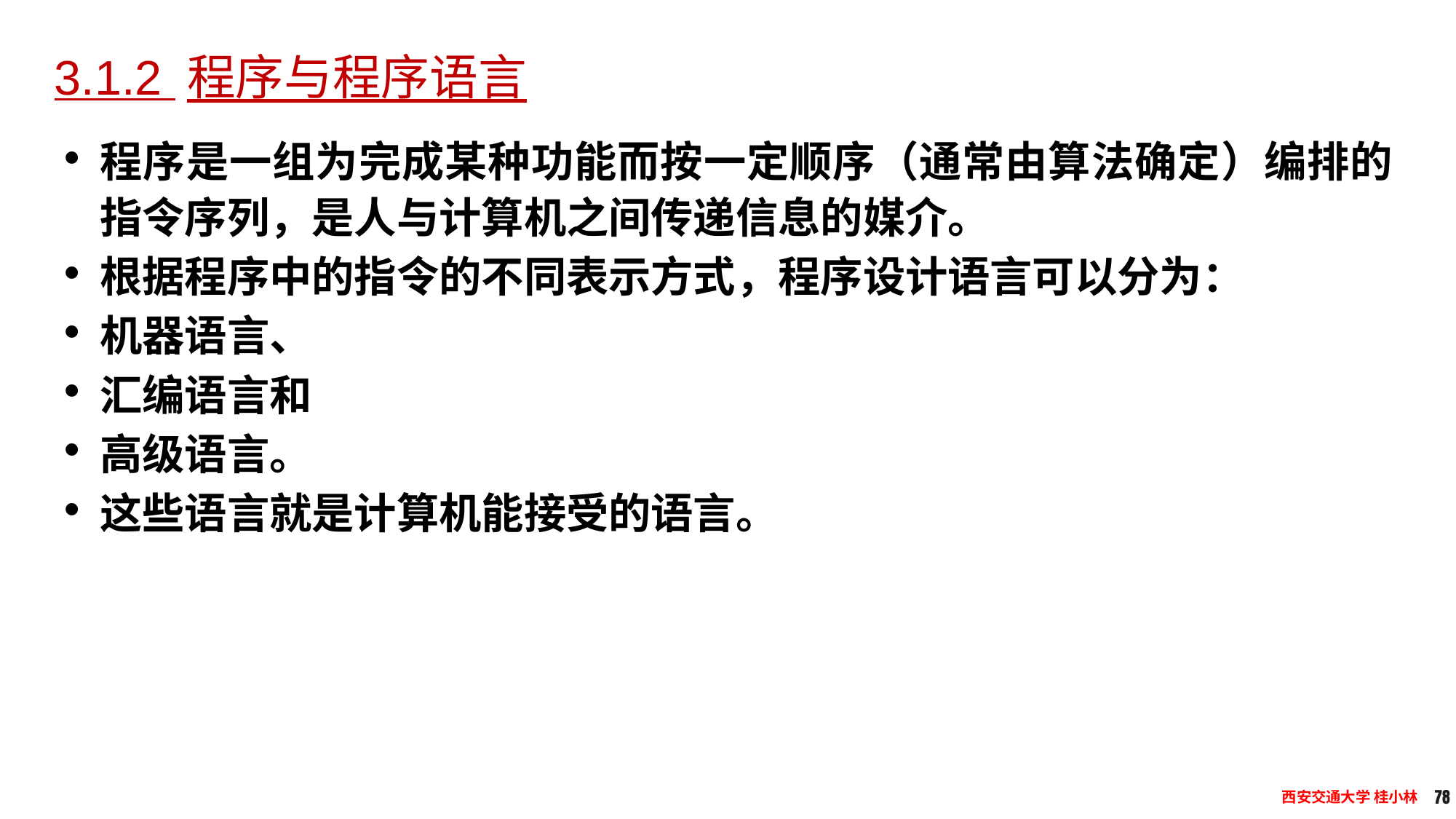

# 3.1.2 程序与程序语言
程序是一组为完成某种功能而按一定顺序（通常由算法确定）编排的指令序列，是人与计算机之间传递信息的媒介。
根据程序中的指令的不同表示方式，程序设计语言可以分为：
机器语言、
汇编语言和
高级语言。
这些语言就是计算机能接受的语言。